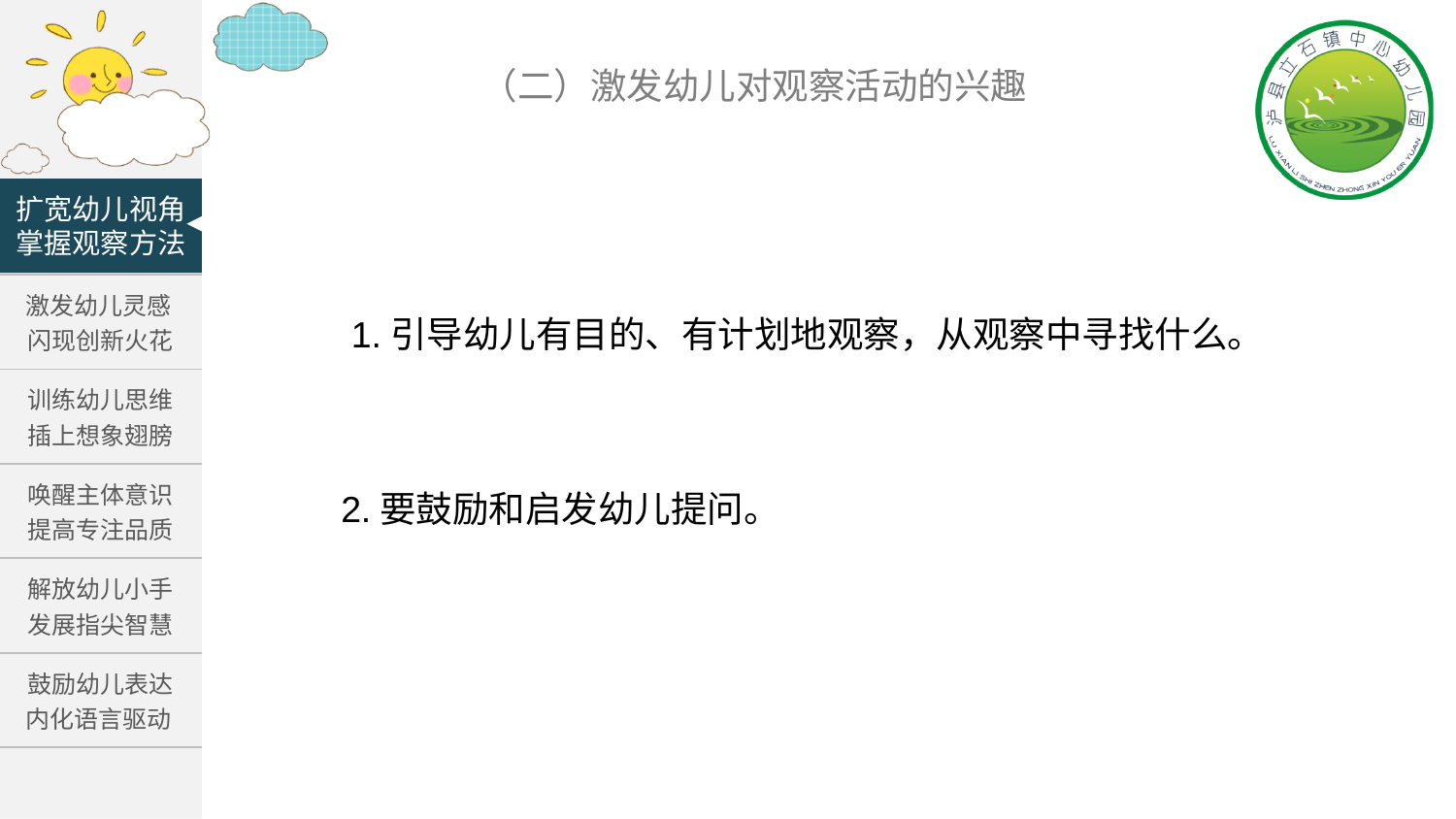

（二）激发幼儿对观察活动的兴趣
扩宽幼儿视角
掌握观察方法
|  |
| --- |
| 激发幼儿灵感 闪现创新火花 |
| 训练幼儿思维 插上想象翅膀 |
| 唤醒主体意识 提高专注品质 |
| 解放幼儿小手 发展指尖智慧 |
| 鼓励幼儿表达 内化语言驱动 |

 1.引导幼儿有目的、有计划地观察，从观察中寻找什么。

2.要鼓励和启发幼儿提问。